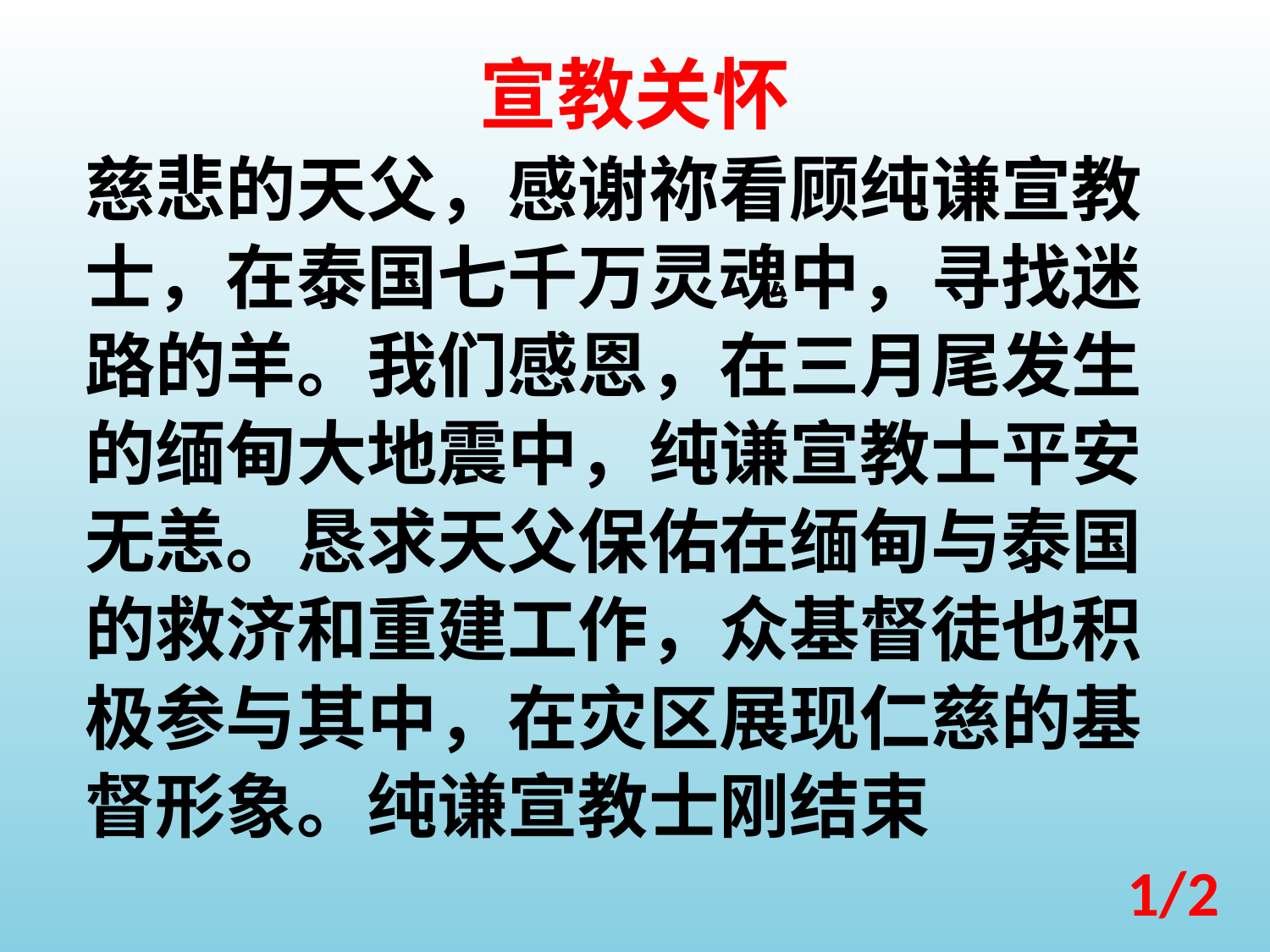

宣教关怀
慈悲的天父，感谢祢看顾纯谦宣教士，在泰国七千万灵魂中，寻找迷路的羊。我们感恩，在三月尾发生的缅甸大地震中，纯谦宣教士平安无恙。恳求天父保佑在缅甸与泰国的救济和重建工作，众基督徒也积极参与其中，在灾区展现仁慈的基督形象。纯谦宣教士刚结束
1/2